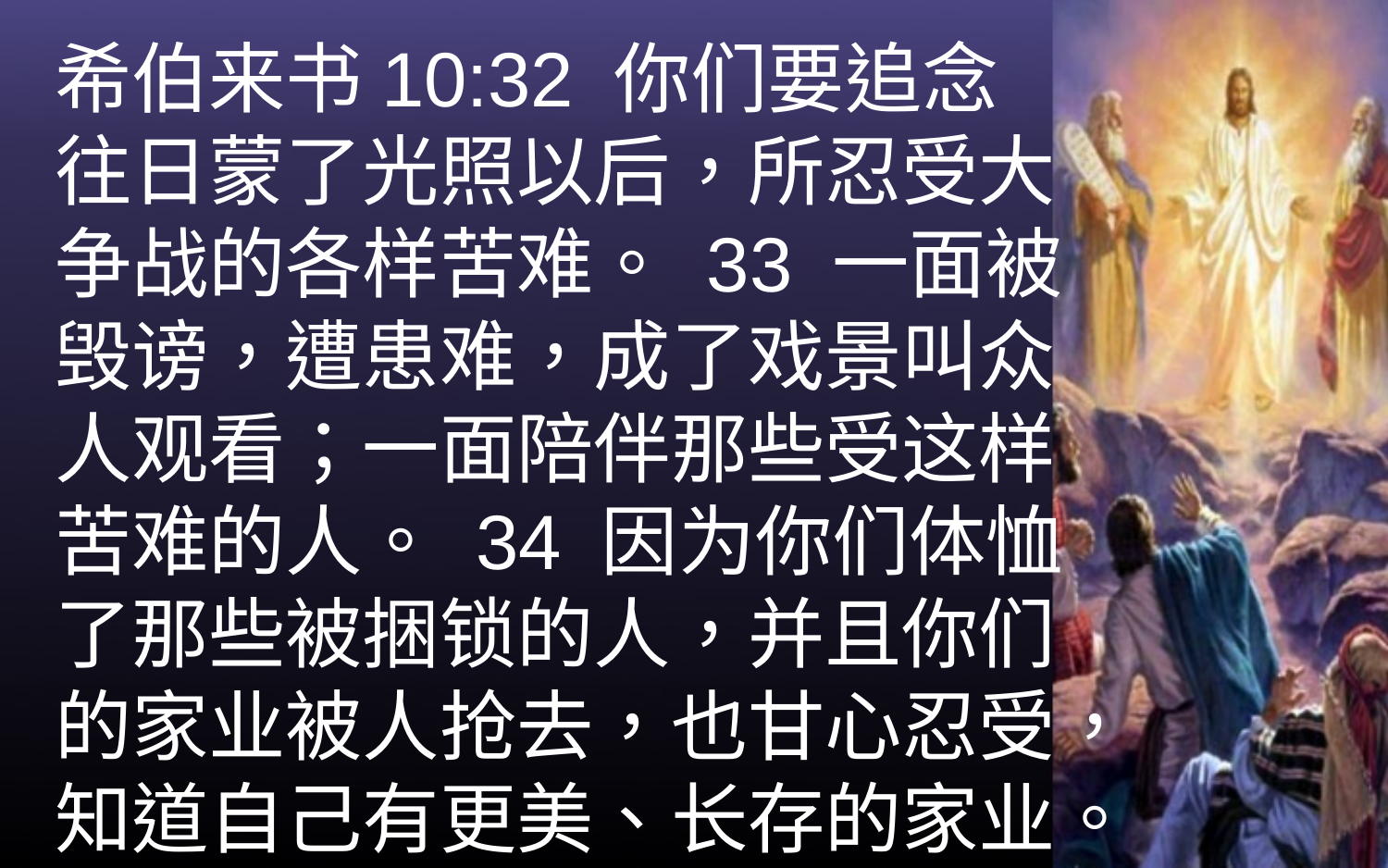

希伯来书10:32 你们要追念往日蒙了光照以后，所忍受大争战的各样苦难。 33 一面被毁谤，遭患难，成了戏景叫众人观看；一面陪伴那些受这样苦难的人。 34 因为你们体恤了那些被捆锁的人，并且你们的家业被人抢去，也甘心忍受，知道自己有更美、长存的家业。